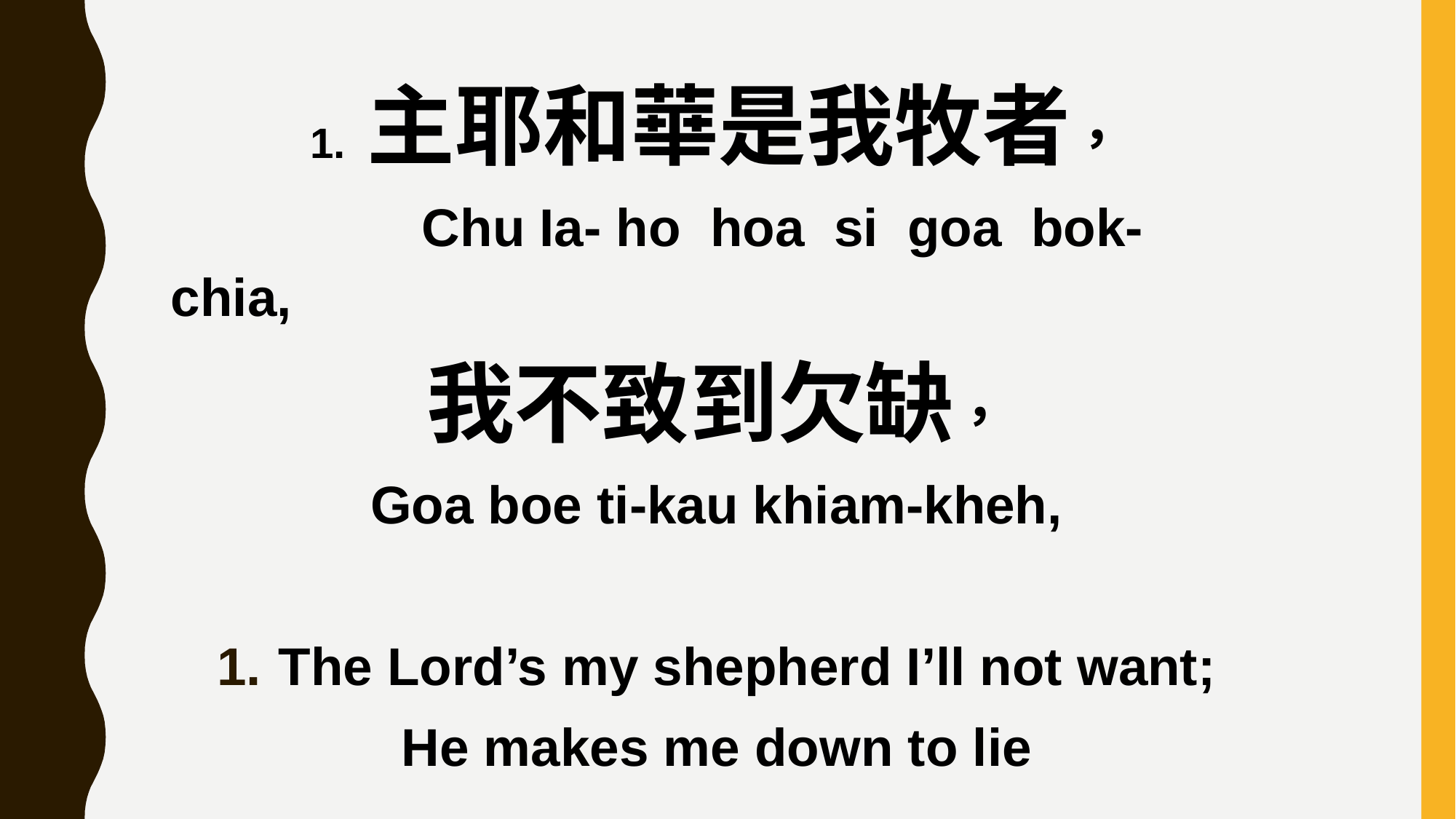

1. 主耶和華是我牧者，
                    Chu Ia- ho  hoa  si  goa  bok-chia,
我不致到欠缺，
Goa boe ti-kau khiam-kheh,

The Lord’s my shepherd I’ll not want;
He makes me down to lie